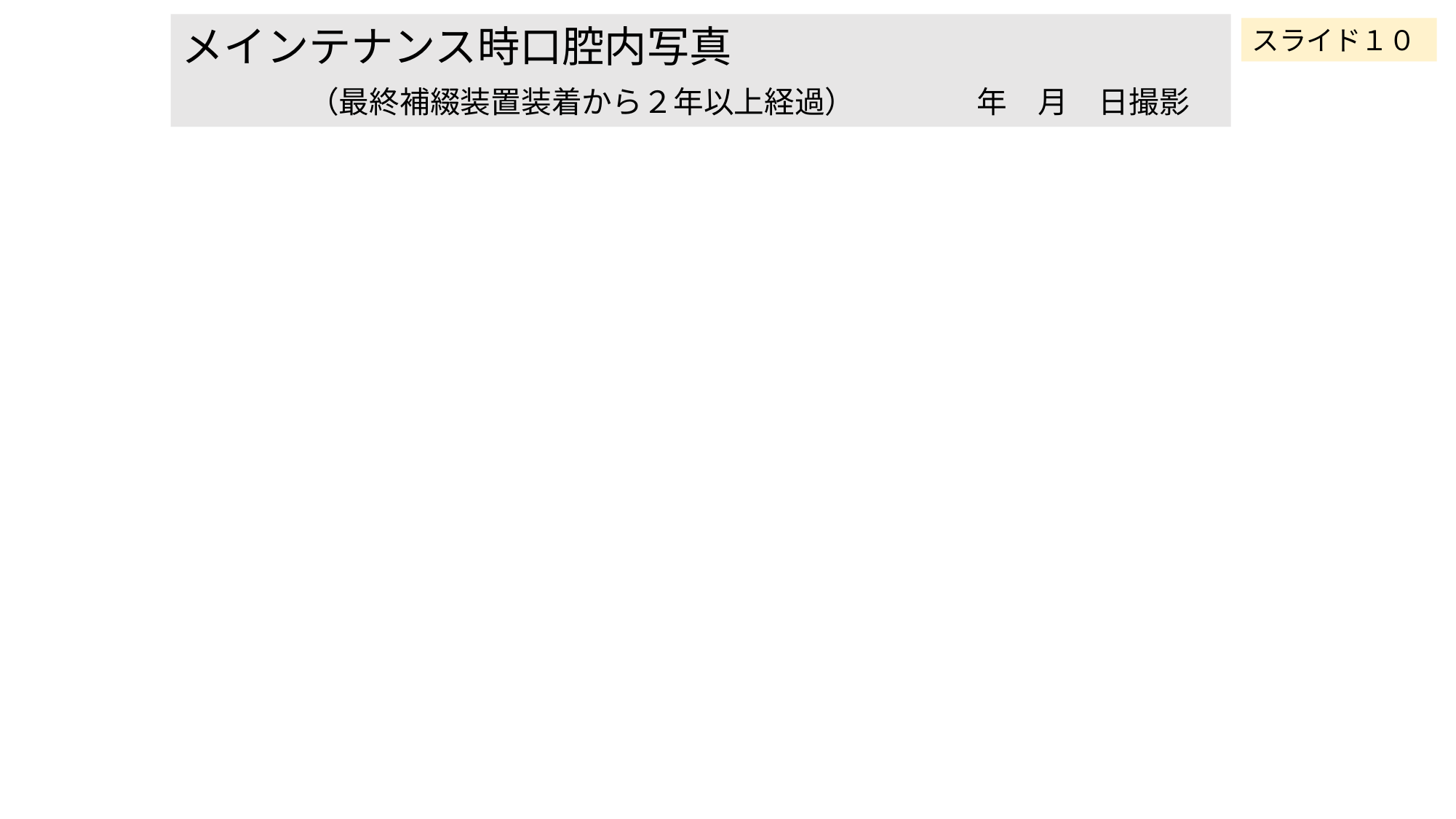

メインテナンス時口腔内写真
　　　（最終補綴装置装着から２年以上経過）　　　　年　月　日撮影
スライド１０